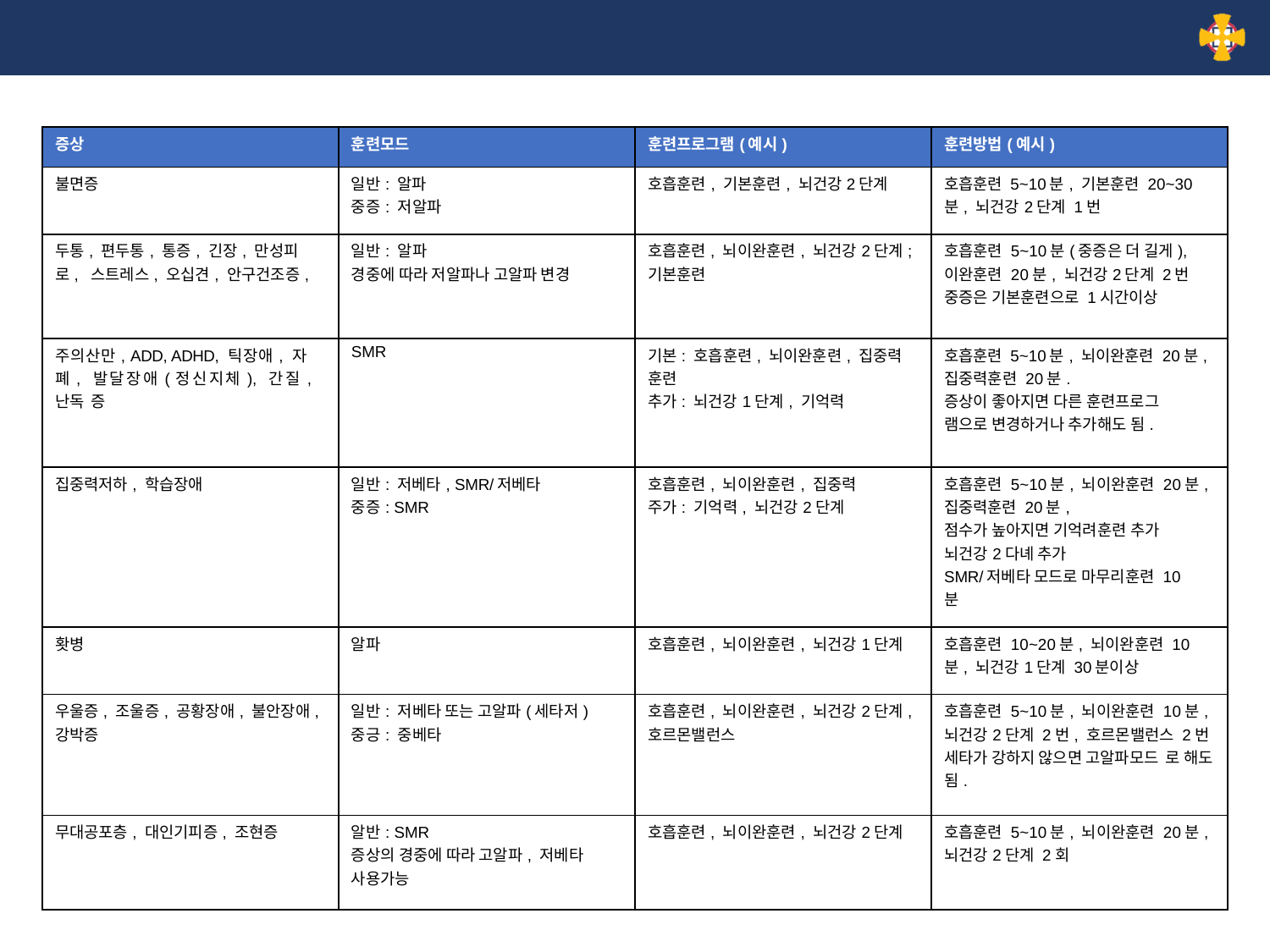

| 증상 | 훈련모드 | 훈련프로그램(예시) | 훈련방법(예시) |
| --- | --- | --- | --- |
| 불면증 | 일반: 알파 중증: 저알파 | 호흡훈련, 기본훈련, 뇌건강2단계 | 호흡훈련 5~10분, 기본훈련 20~30 분, 뇌건강2단계 1번 |
| 두통, 편두통, 통증, 긴장, 만성피로, 스트레스, 오십견, 안구건조증, | 일반: 알파 경중에 따라 저알파나 고알파 변경 | 호흡훈련, 뇌이완훈련, 뇌건강2단계; 기본훈련 | 호흡훈련 5~10분(중증은 더 길게), 이완훈련 20분, 뇌건강2단계 2번 중증은 기본훈련으로 1시간이상 |
| 주의산만, ADD, ADHD, 틱장애, 자 폐, 발달장애(정신지체), 간질, 난독 증 | SMR | 기본: 호흡훈련, 뇌이완훈련, 집중력 훈련 추가: 뇌건강1단계, 기억력 | 호흡훈련 5~10분, 뇌이완훈련 20분, 집중력훈련 20분. 증상이 좋아지면 다른 훈련프로그 램으로 변경하거나 추가해도 됨. |
| 집중력저하, 학습장애 | 일반: 저베타, SMR/저베타 중증: SMR | 호흡훈련, 뇌이완훈련, 집중력 주가: 기억력, 뇌건강2단계 | 호흡훈련 5~10분, 뇌이완훈련 20분, 집중력훈련 20분, 점수가 높아지면 기억려훈련 추가 뇌건강2다녜 추가 SMR/저베타 모드로 마무리훈련 10 분 |
| 홧병 | 알파 | 호흡훈련, 뇌이완훈련, 뇌건강1단계 | 호흡훈련 10~20분, 뇌이완훈련 10 분, 뇌건강1단계 30분이상 |
| 우울증, 조울증, 공황장애, 불안장애, 강박증 | 일반: 저베타 또는 고알파(세타저) 중긍: 중베타 | 호흡훈련, 뇌이완훈련, 뇌건강2단계, 호르몬밸런스 | 호흡훈련 5~10분, 뇌이완훈련 10분, 뇌건강2단계 2번, 호르몬밸런스 2번 세타가 강하지 않으면 고알파모드 로 해도 됨. |
| 무대공포층, 대인기피증, 조현증 | 알반: SMR 증상의 경중에 따라 고알파, 저베타 사용가능 | 호흡훈련, 뇌이완훈련, 뇌건강2단계 | 호흡훈련 5~10분, 뇌이완훈련 20분, 뇌건강2단계 2회 |